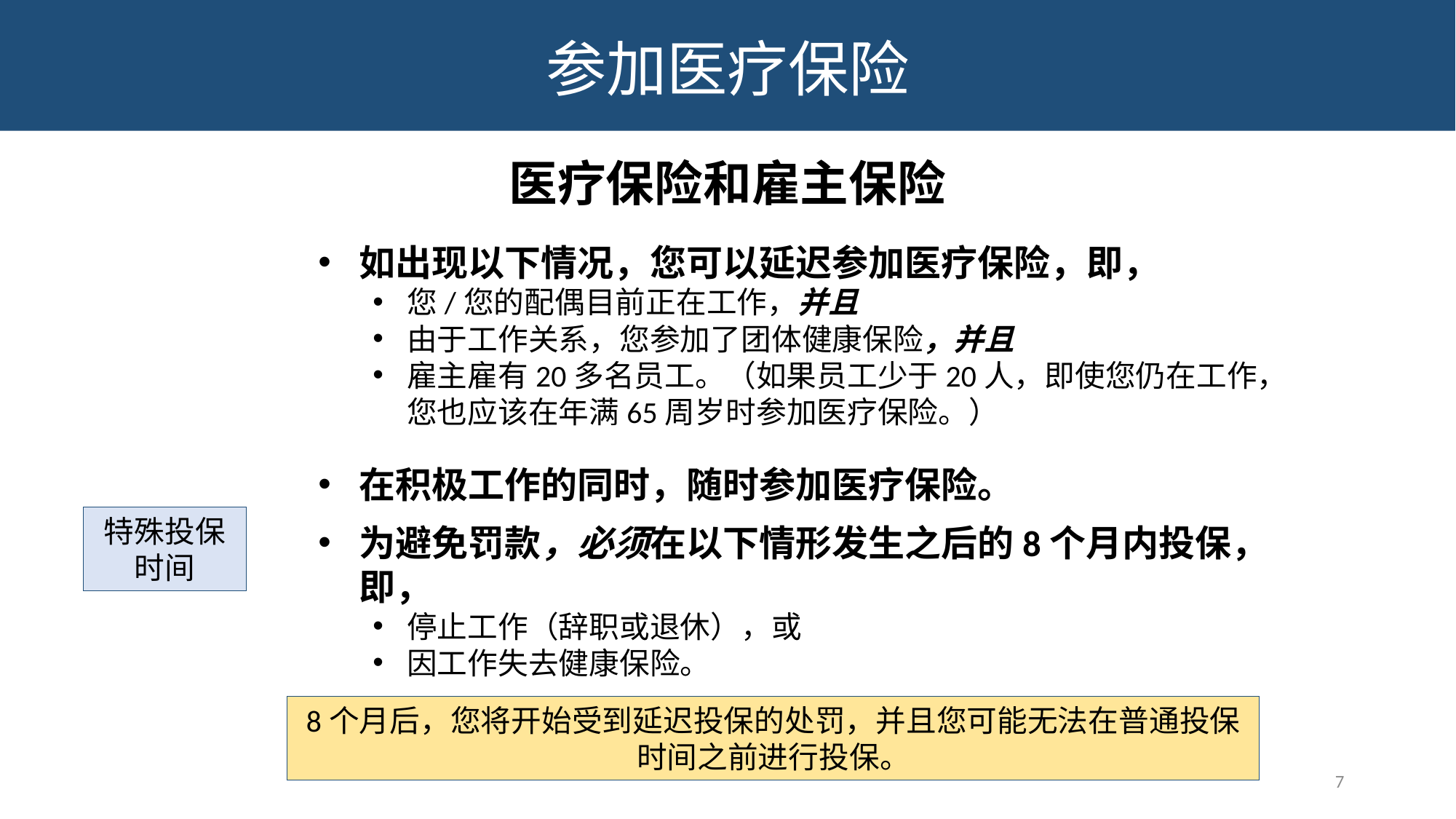

参加医疗保险

医疗保险和雇主保险
如出现以下情况，您可以延迟参加医疗保险，即，
您/您的配偶目前正在工作，并且
由于工作关系，您参加了团体健康保险，并且
雇主雇有20多名员工。（如果员工少于20人，即使您仍在工作，您也应该在年满65周岁时参加医疗保险。）

在积极工作的同时，随时参加医疗保险。

为避免罚款，必须在以下情形发生之后的8个月内投保，即，
停止工作（辞职或退休），或
因工作失去健康保险。

特殊投保时间
8个月后，您将开始受到延迟投保的处罚，并且您可能无法在普通投保时间之前进行投保。
7